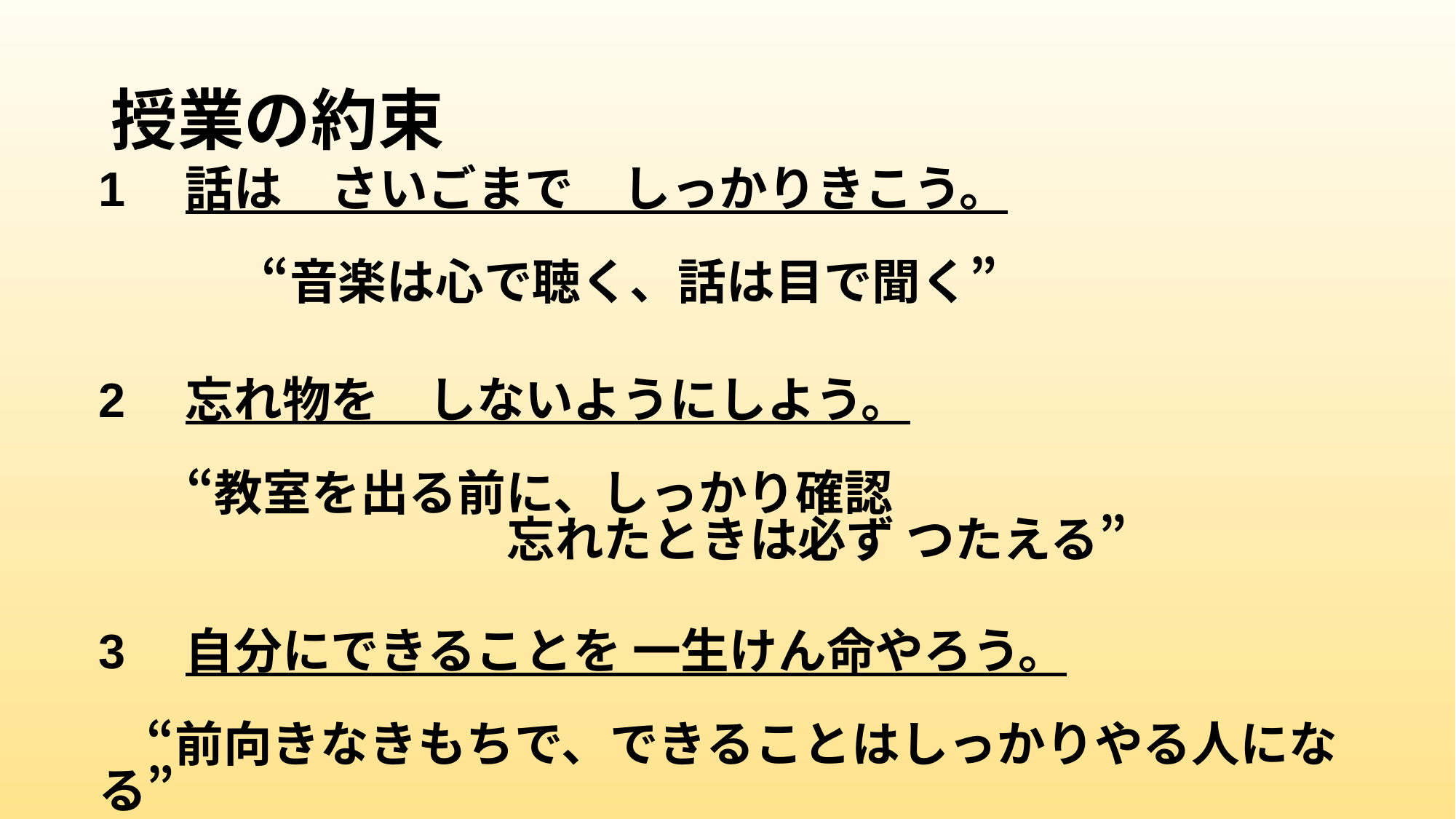

# 授業の約束
1　話は　さいごまで　しっかりきこう。
　　      “音楽は心で聴く、話は目で聞く”

2　忘れ物を　しないようにしよう。
        “教室を出る前に、しっかり確認
　　　　　               忘れたときは必ず つたえる”

3　自分にできることを 一生けん命やろう。
　“前向きなきもちで、できることはしっかりやる人になる”